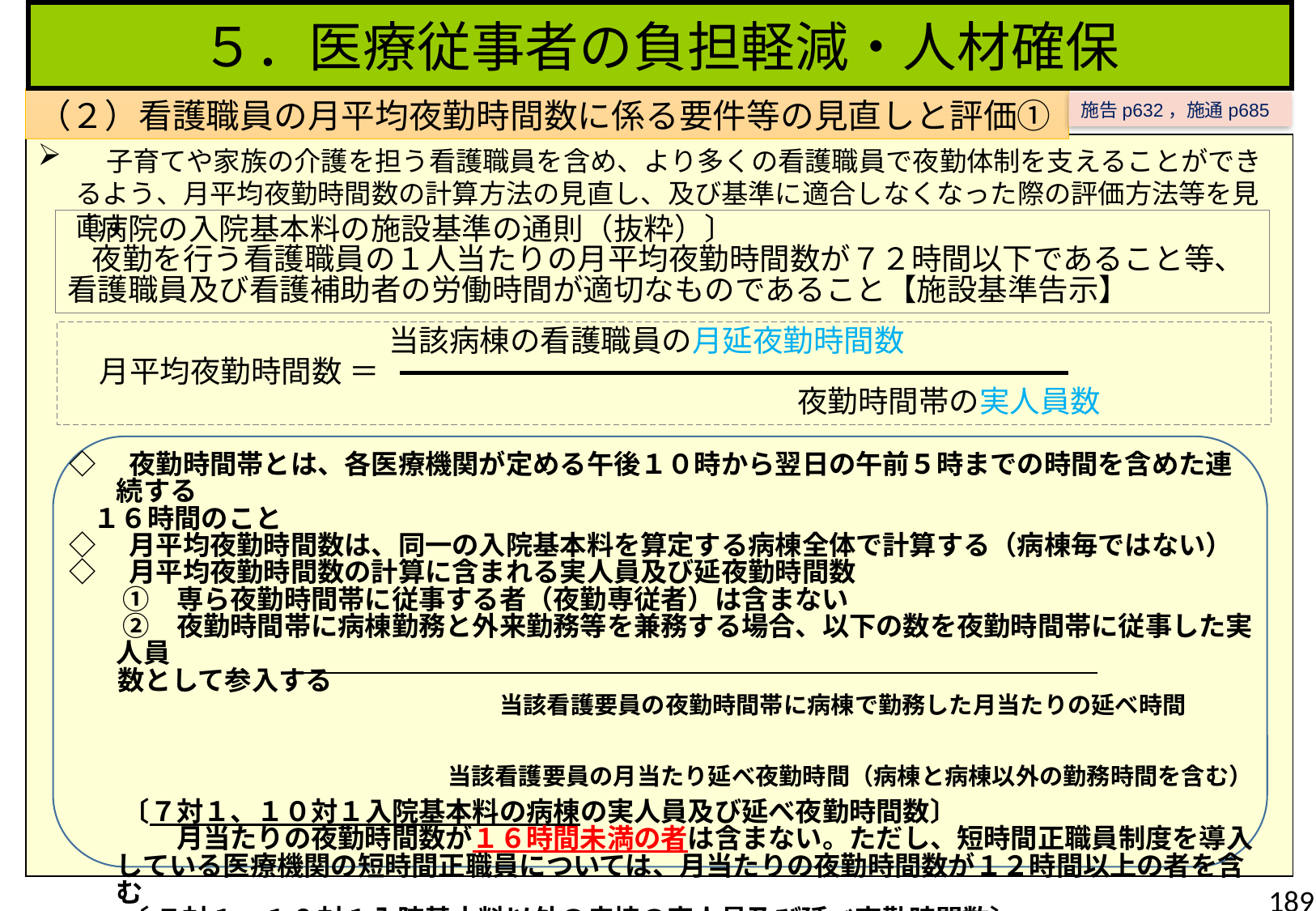

５．医療従事者の負担軽減・人材確保
（２）看護職員の月平均夜勤時間数に係る要件等の見直しと評価①
施告p632，施通p685
　子育てや家族の介護を担う看護職員を含め、より多くの看護職員で夜勤体制を支えることができるよう、月平均夜勤時間数の計算方法の見直し、及び基準に適合しなくなった際の評価方法等を見直す

〔病院の入院基本料の施設基準の通則（抜粋）〕
夜勤を行う看護職員の１人当たりの月平均夜勤時間数が７２時間以下であること等、看護職員及び看護補助者の労働時間が適切なものであること【施設基準告示】
                                         　当該病棟の看護職員の月延夜勤時間数
　月平均夜勤時間数 ＝
　　　　　　　　　　　　　　　　　　　　　　　　夜勤時間帯の実人員数

◇　夜勤時間帯とは、各医療機関が定める午後１０時から翌日の午前５時までの時間を含めた連続する
   １６時間のこと
◇　月平均夜勤時間数は、同一の入院基本料を算定する病棟全体で計算する（病棟毎ではない）
◇　月平均夜勤時間数の計算に含まれる実人員及び延夜勤時間数
　　①　専ら夜勤時間帯に従事する者（夜勤専従者）は含まない
　　②　夜勤時間帯に病棟勤務と外来勤務等を兼務する場合、以下の数を夜勤時間帯に従事した実人員
       数として参入する
　　　　　　　　　　　　　　　　当該看護要員の夜勤時間帯に病棟で勤務した月当たりの延べ時間

　　　　　　　　　　　　　　　　当該看護要員の月当たり延べ夜勤時間（病棟と病棟以外の勤務時間を含む）
　　〔７対１、１０対１入院基本料の病棟の実人員及び延べ夜勤時間数〕
　　　　月当たりの夜勤時間数が１６時間未満の者は含まない。ただし、短時間正職員制度を導入している医療機関の短時間正職員については、月当たりの夜勤時間数が１２時間以上の者を含む
　　〔 ７対１、１０対１入院基本料以外の病棟の実人員及び延べ夜勤時間数〕
　　　　月当たりの夜勤時間数が８時間未満の者は含まない
189